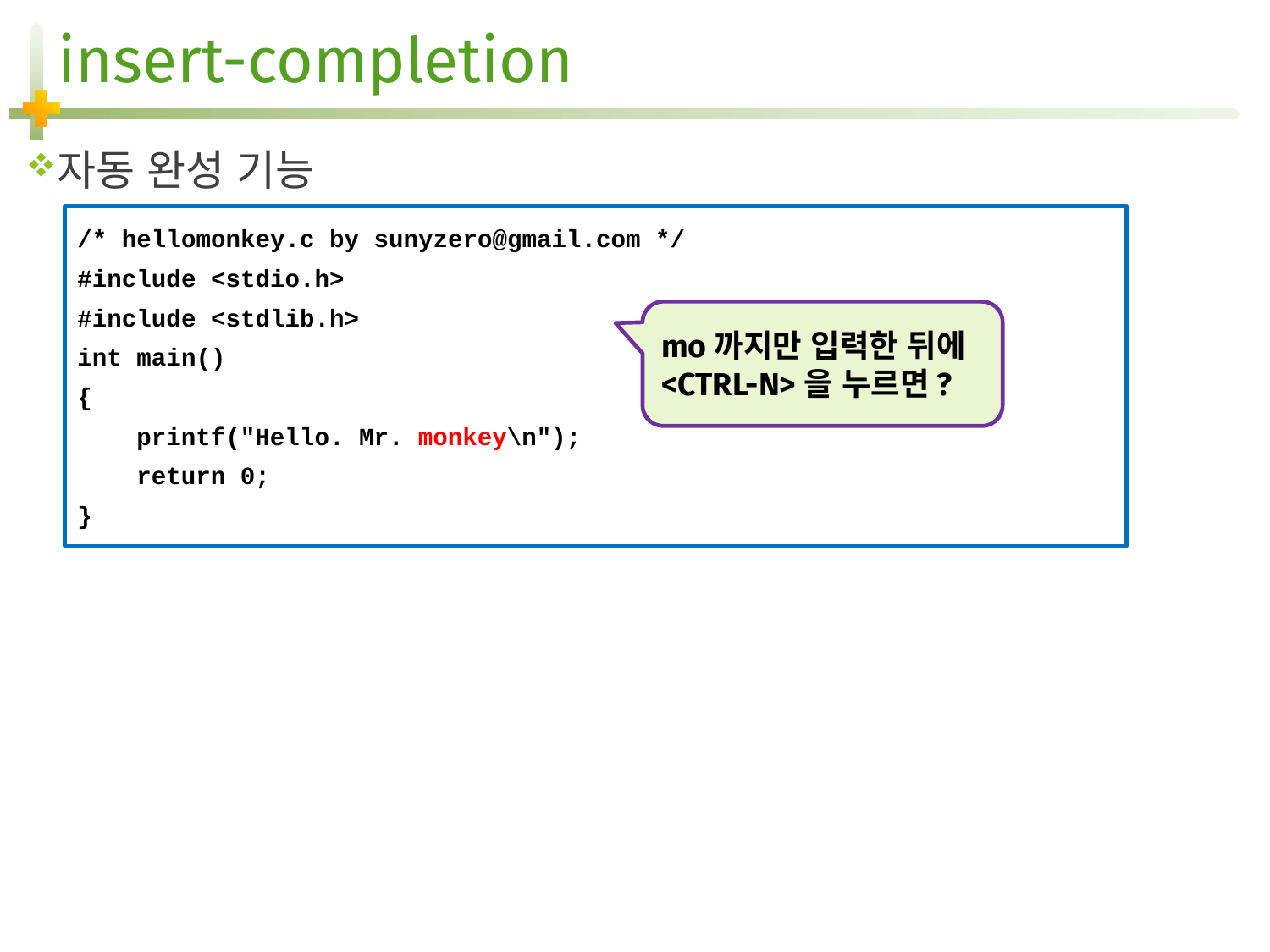

# insert-completion
자동 완성 기능
/* hellomonkey.c by sunyzero@gmail.com */
#include <stdio.h>
#include <stdlib.h>
int main()
{
    printf("Hello. Mr. monkey\n");
    return 0;
}
mo까지만 입력한 뒤에
<CTRL-N>을 누르면?